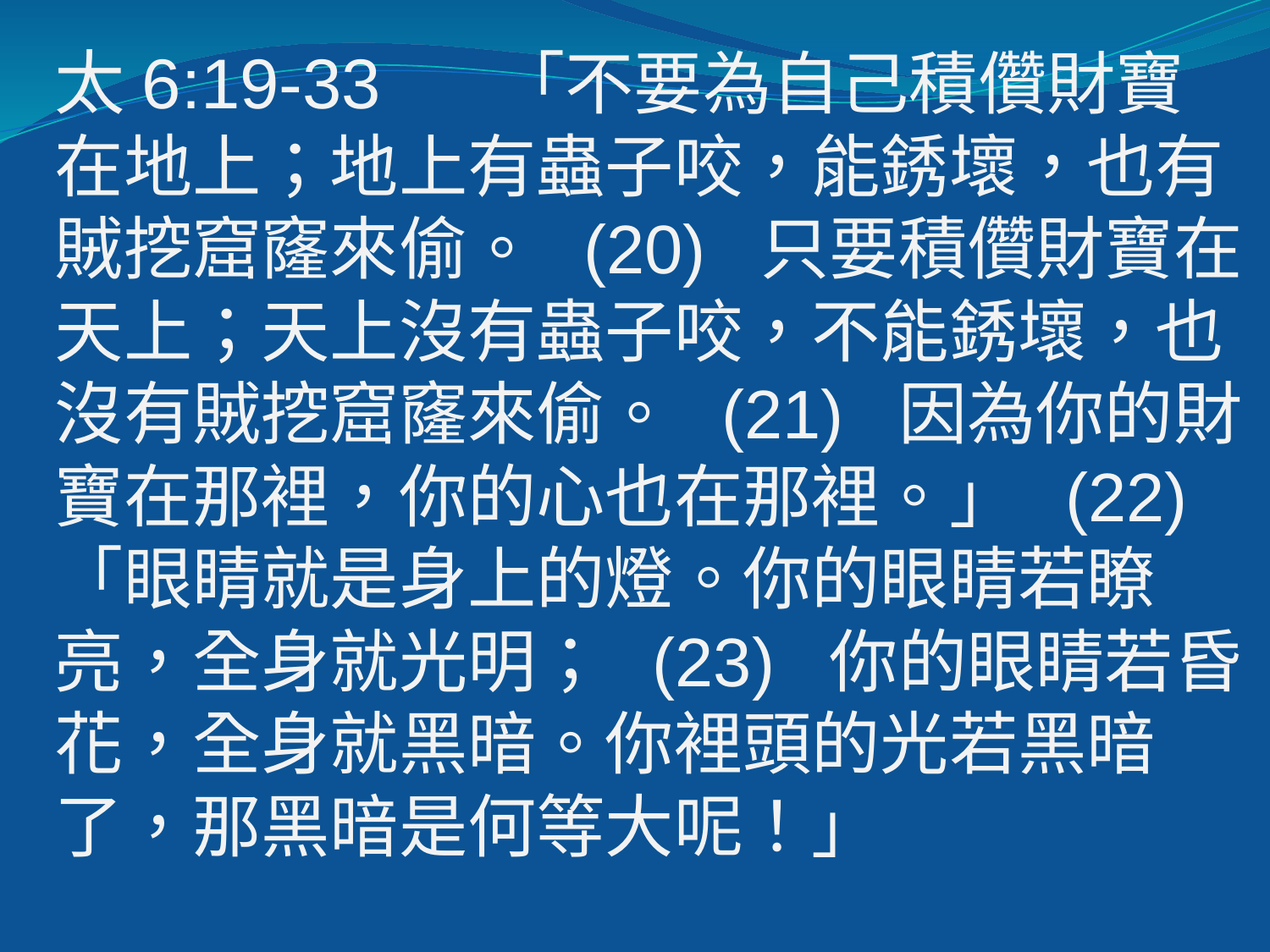

太6:19-33     「不要為自己積儹財寶在地上；地上有蟲子咬，能銹壞，也有賊挖窟窿來偷。  (20)  只要積儹財寶在天上；天上沒有蟲子咬，不能銹壞，也沒有賊挖窟窿來偷。  (21)  因為你的財寶在那裡，你的心也在那裡。」  (22)  「眼睛就是身上的燈。你的眼睛若瞭亮，全身就光明；  (23)  你的眼睛若昏花，全身就黑暗。你裡頭的光若黑暗了，那黑暗是何等大呢！」